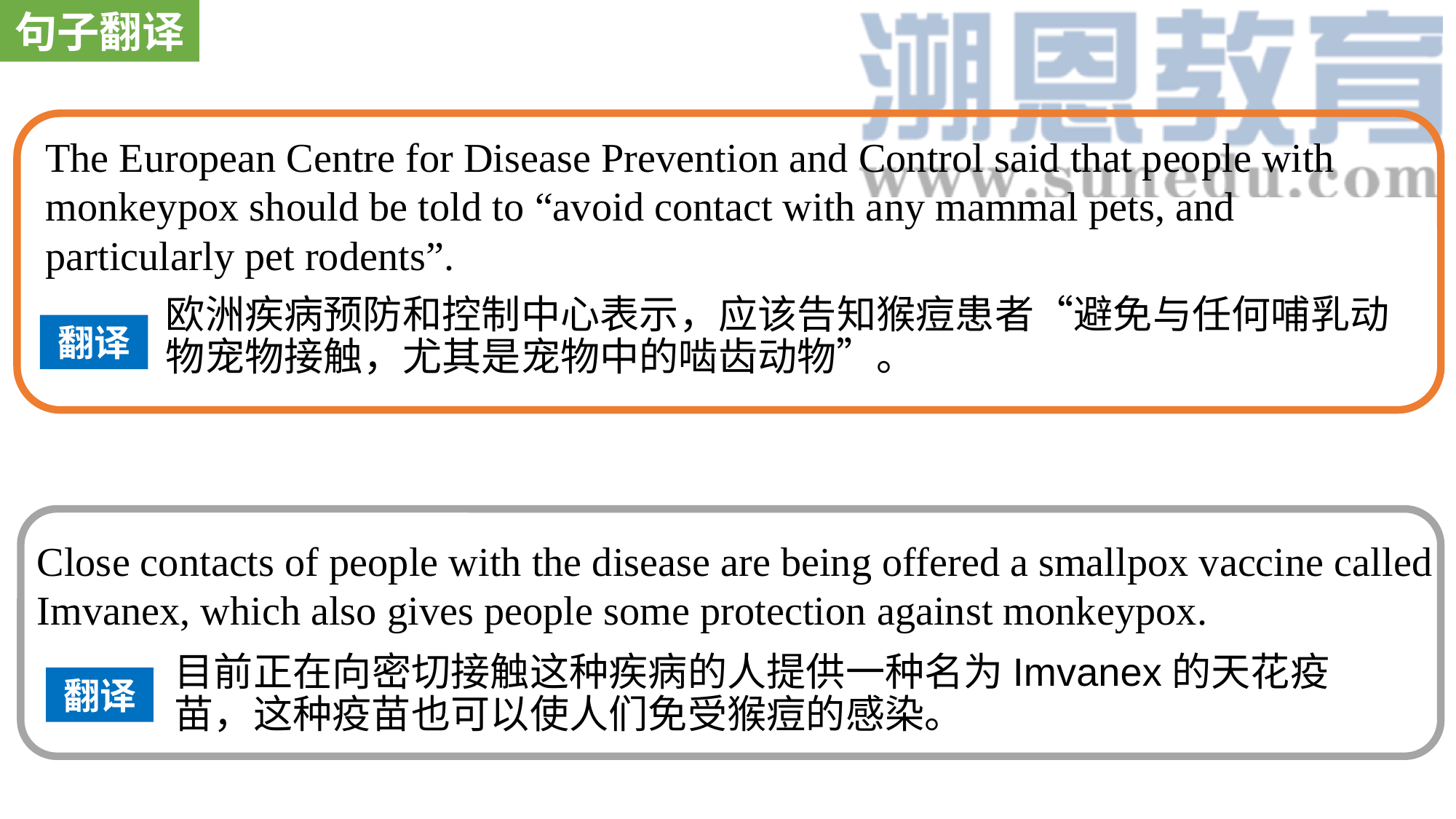

句子翻译

The European Centre for Disease Prevention and Control said that people with monkeypox should be told to “avoid contact with any mammal pets, and particularly pet rodents”.
欧洲疾病预防和控制中心表示，应该告知猴痘患者“避免与任何哺乳动物宠物接触，尤其是宠物中的啮齿动物”。
翻译

Close contacts of people with the disease are being offered a smallpox vaccine called Imvanex, which also gives people some protection against monkeypox.
目前正在向密切接触这种疾病的人提供一种名为Imvanex的天花疫苗，这种疫苗也可以使人们免受猴痘的感染。
翻译